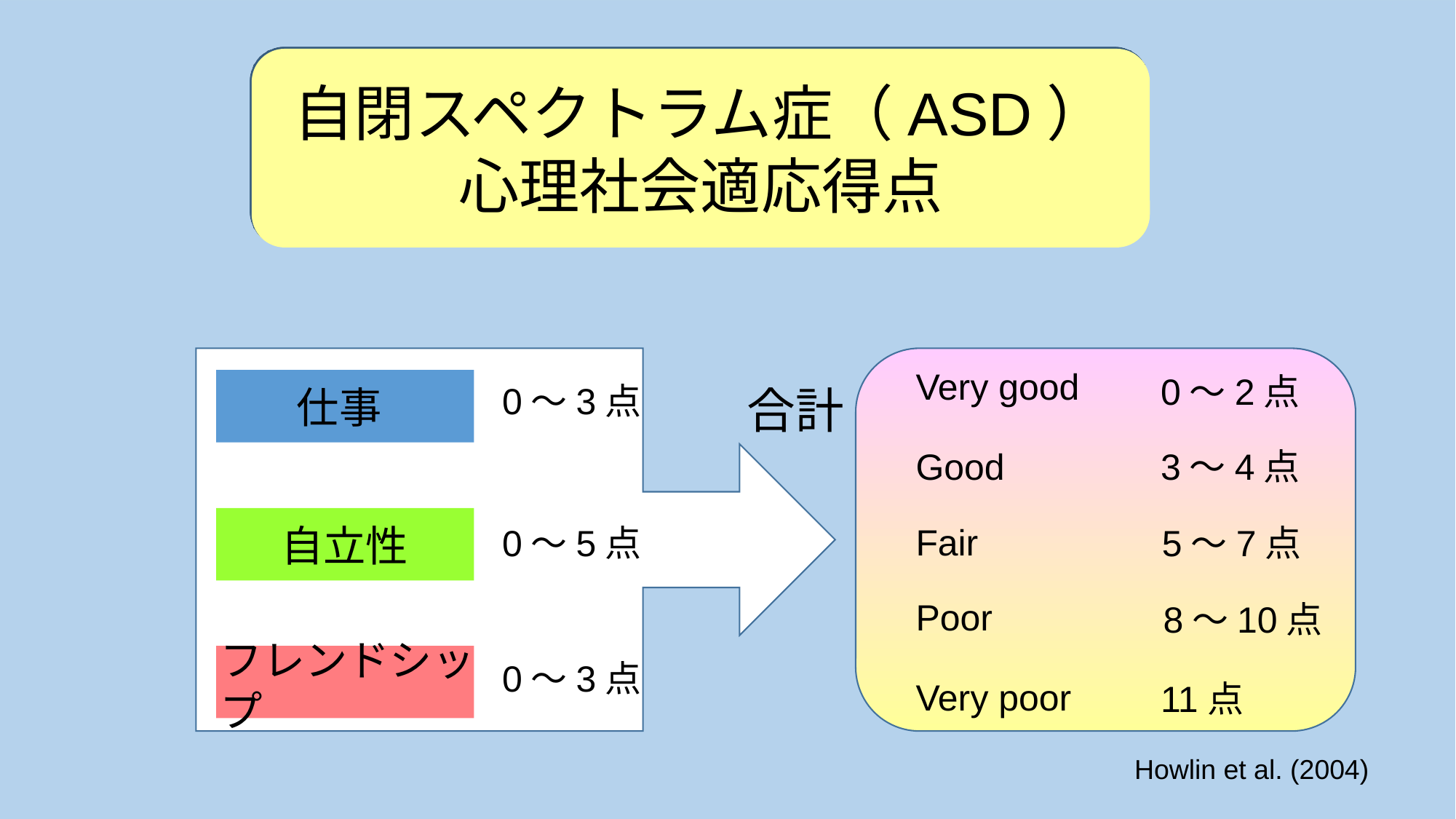

自閉スペクトラム症（ASD）
心理社会適応得点
Very good
0～2点

0～3点
合計

仕事
Good
3～4点
0～5点
Fair
5～7点

自立性
Poor
8～10点
0～3点
Very poor

11点
フレンドシップ
Howlin et al. (2004)